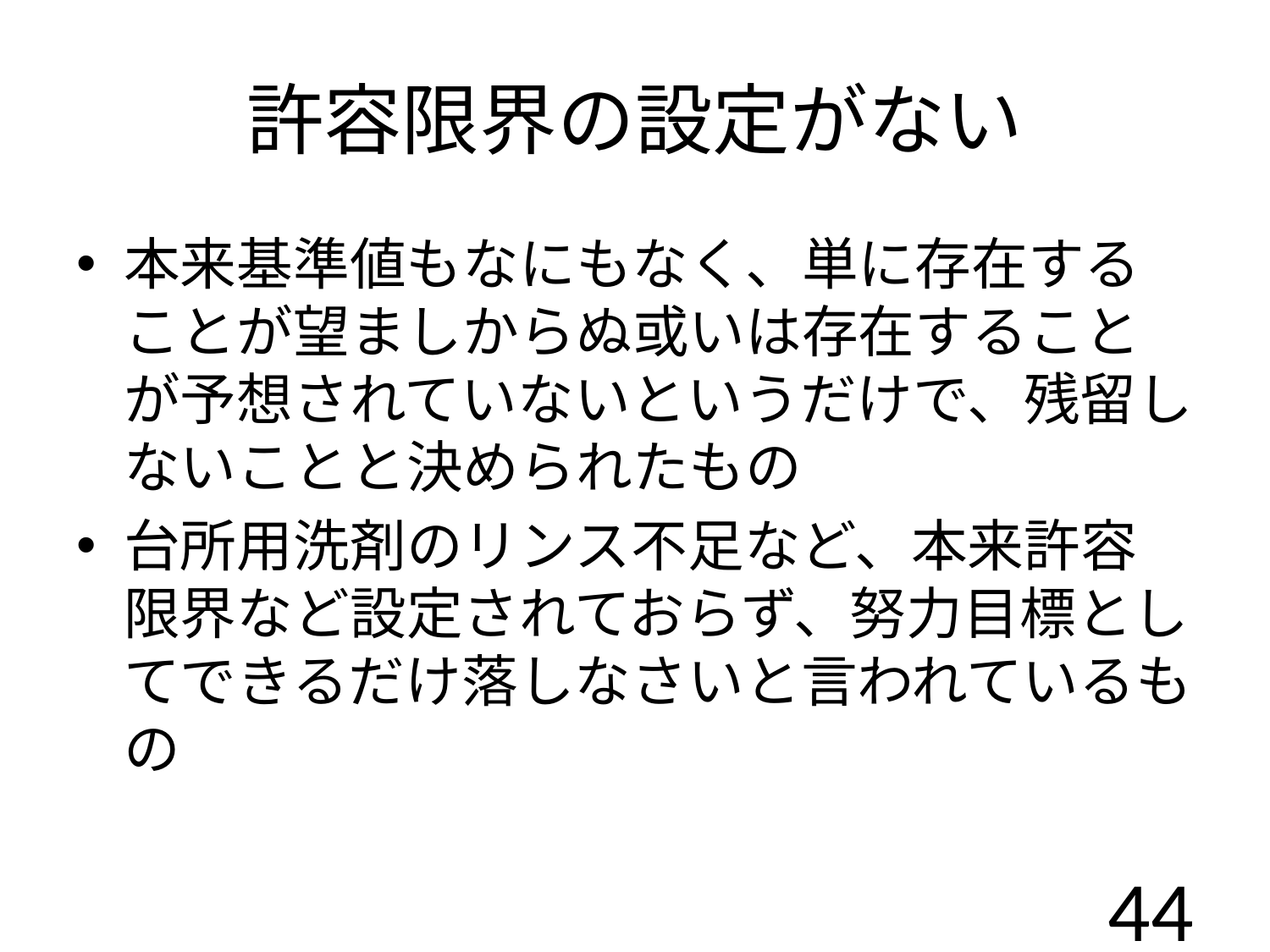

# 許容限界の設定がない
本来基準値もなにもなく、単に存在することが望ましからぬ或いは存在することが予想されていないというだけで、残留しないことと決められたもの
台所用洗剤のリンス不足など、本来許容限界など設定されておらず、努力目標としてできるだけ落しなさいと言われているもの
44